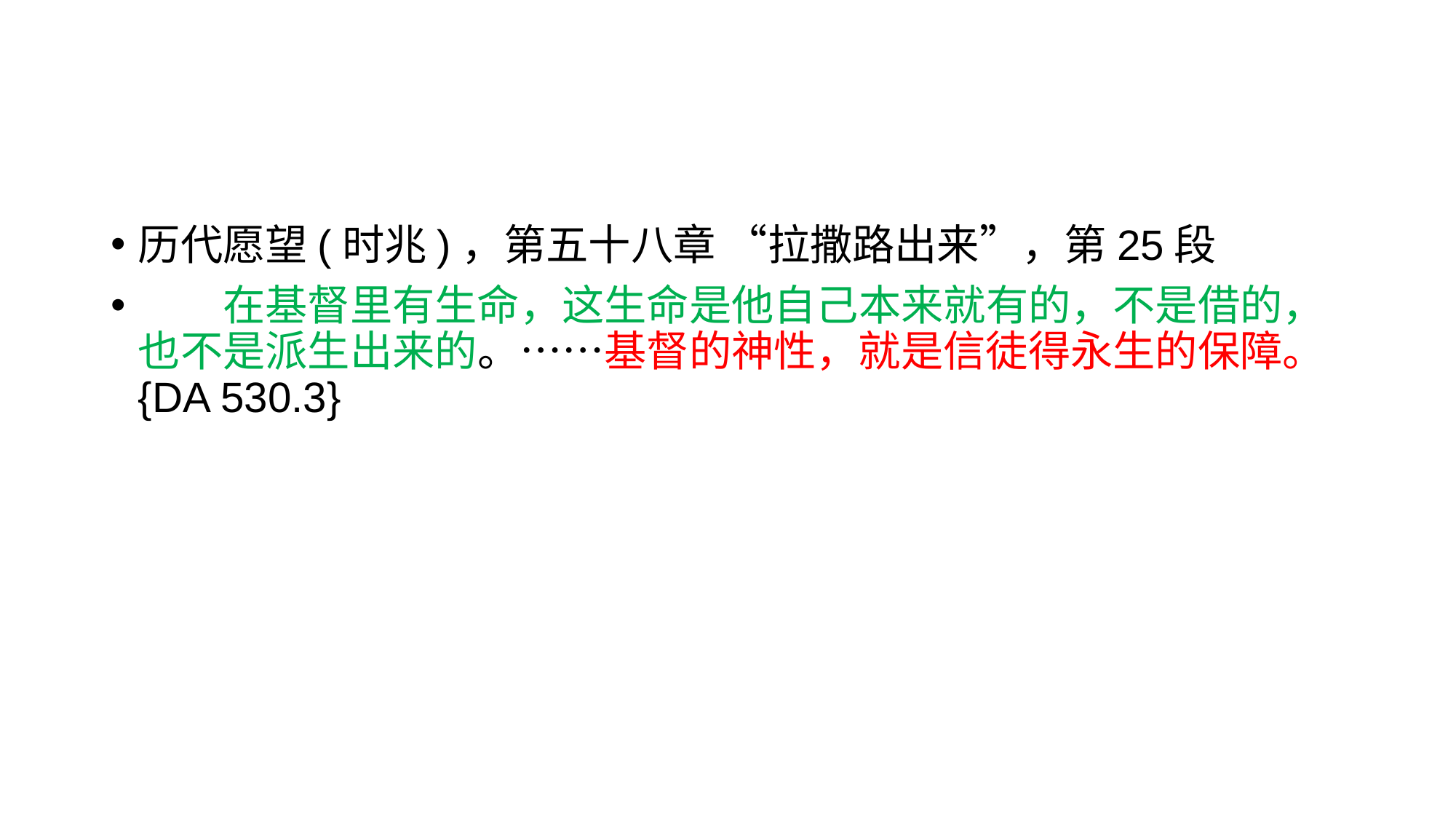

#
历代愿望(时兆)，第五十八章 “拉撒路出来”，第25段
　　在基督里有生命，这生命是他自己本来就有的，不是借的，也不是派生出来的。……基督的神性，就是信徒得永生的保障。{DA 530.3}